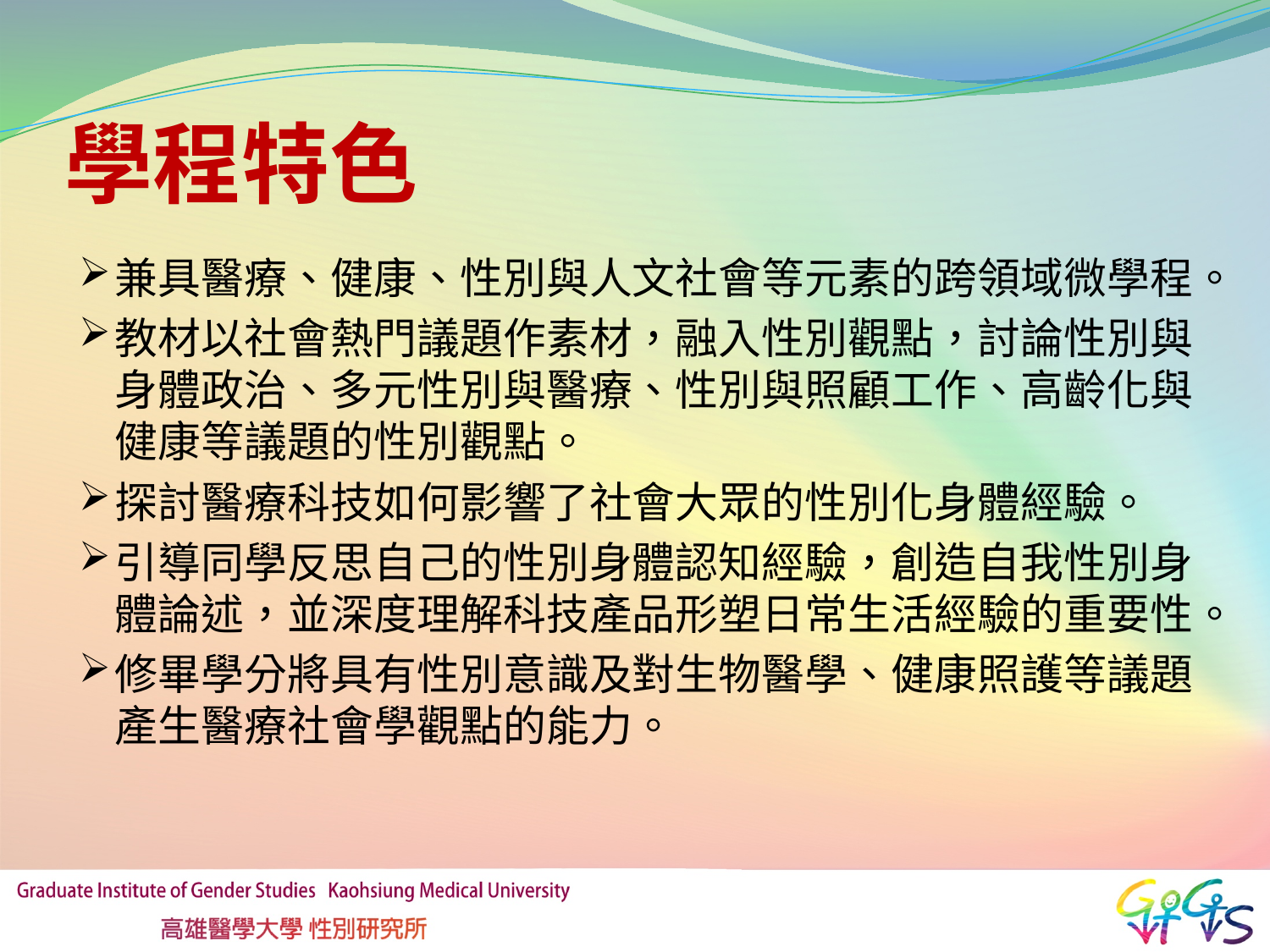

# 學程特色
兼具醫療、健康、性別與人文社會等元素的跨領域微學程。
教材以社會熱門議題作素材，融入性別觀點，討論性別與身體政治、多元性別與醫療、性別與照顧工作、高齡化與健康等議題的性別觀點。
探討醫療科技如何影響了社會大眾的性別化身體經驗。
引導同學反思自己的性別身體認知經驗，創造自我性別身體論述，並深度理解科技產品形塑日常生活經驗的重要性。
修畢學分將具有性別意識及對生物醫學、健康照護等議題產生醫療社會學觀點的能力。